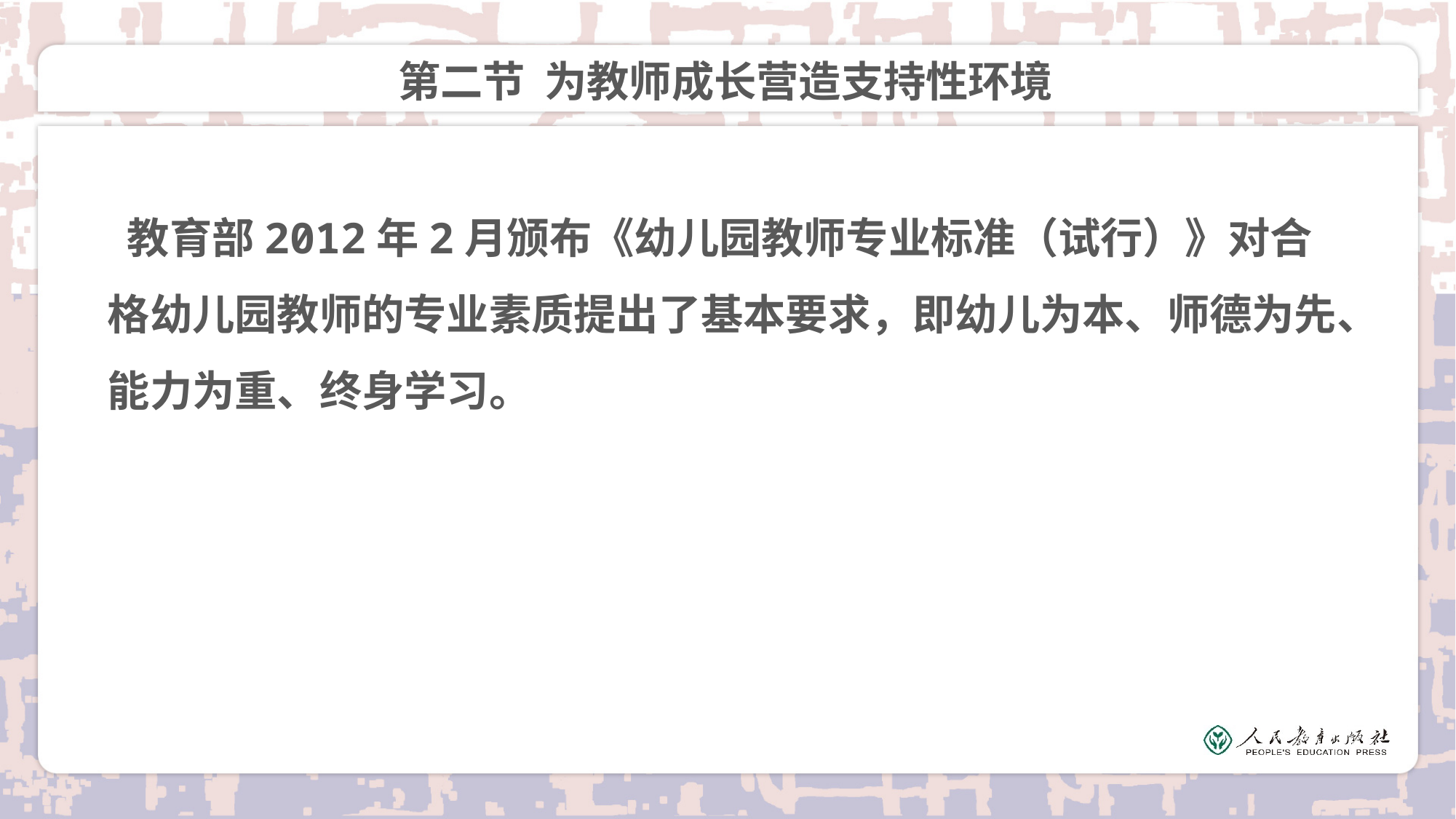

# 第二节  为教师成长营造支持性环境
 教育部2012年2月颁布《幼儿园教师专业标准（试行）》对合格幼儿园教师的专业素质提出了基本要求，即幼儿为本、师德为先、能力为重、终身学习。